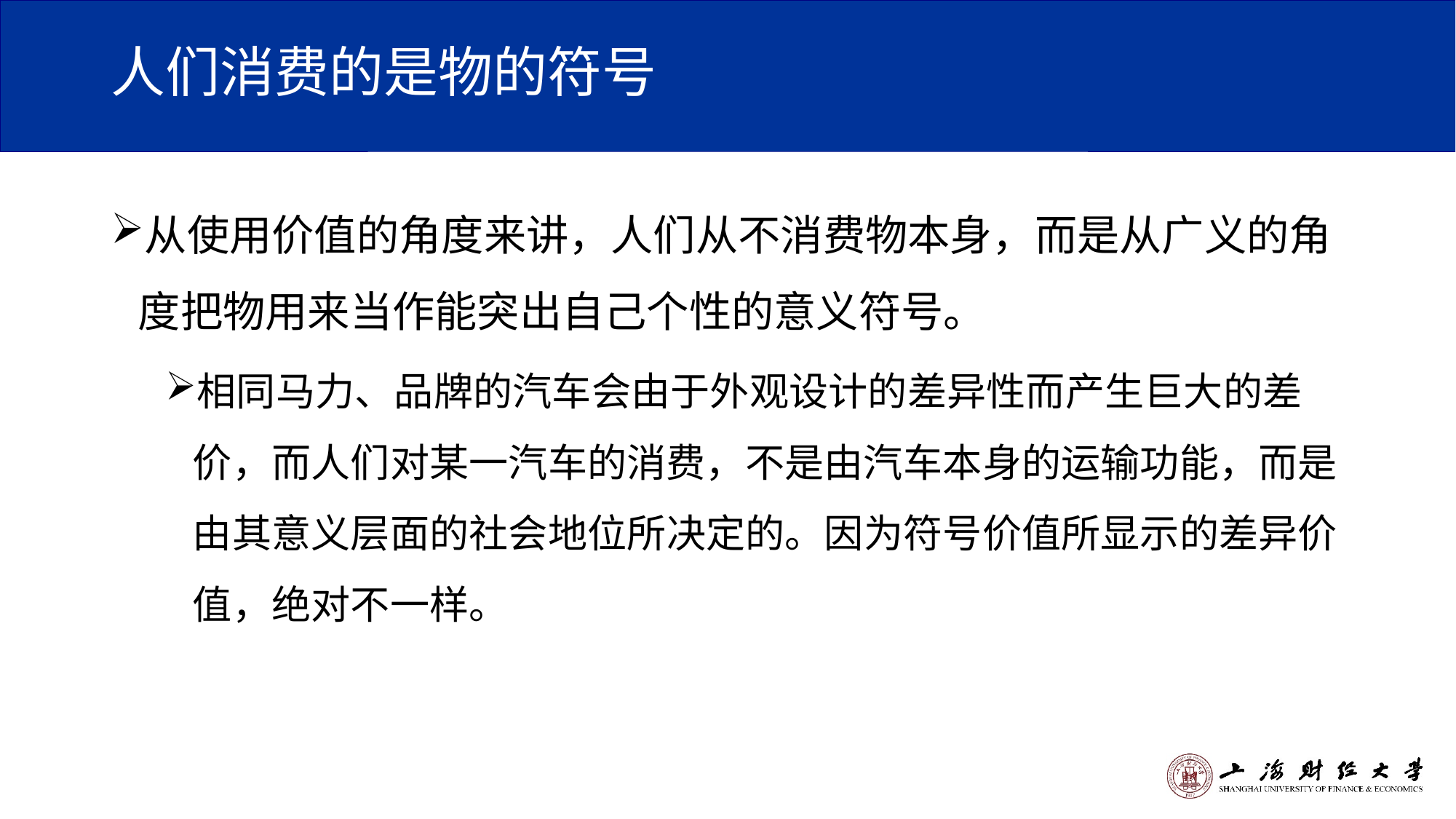

# 人们消费的是物的符号
从使用价值的角度来讲，人们从不消费物本身，而是从广义的角度把物用来当作能突出自己个性的意义符号。
相同马力、品牌的汽车会由于外观设计的差异性而产生巨大的差价，而人们对某一汽车的消费，不是由汽车本身的运输功能，而是由其意义层面的社会地位所决定的。因为符号价值所显示的差异价值，绝对不一样。